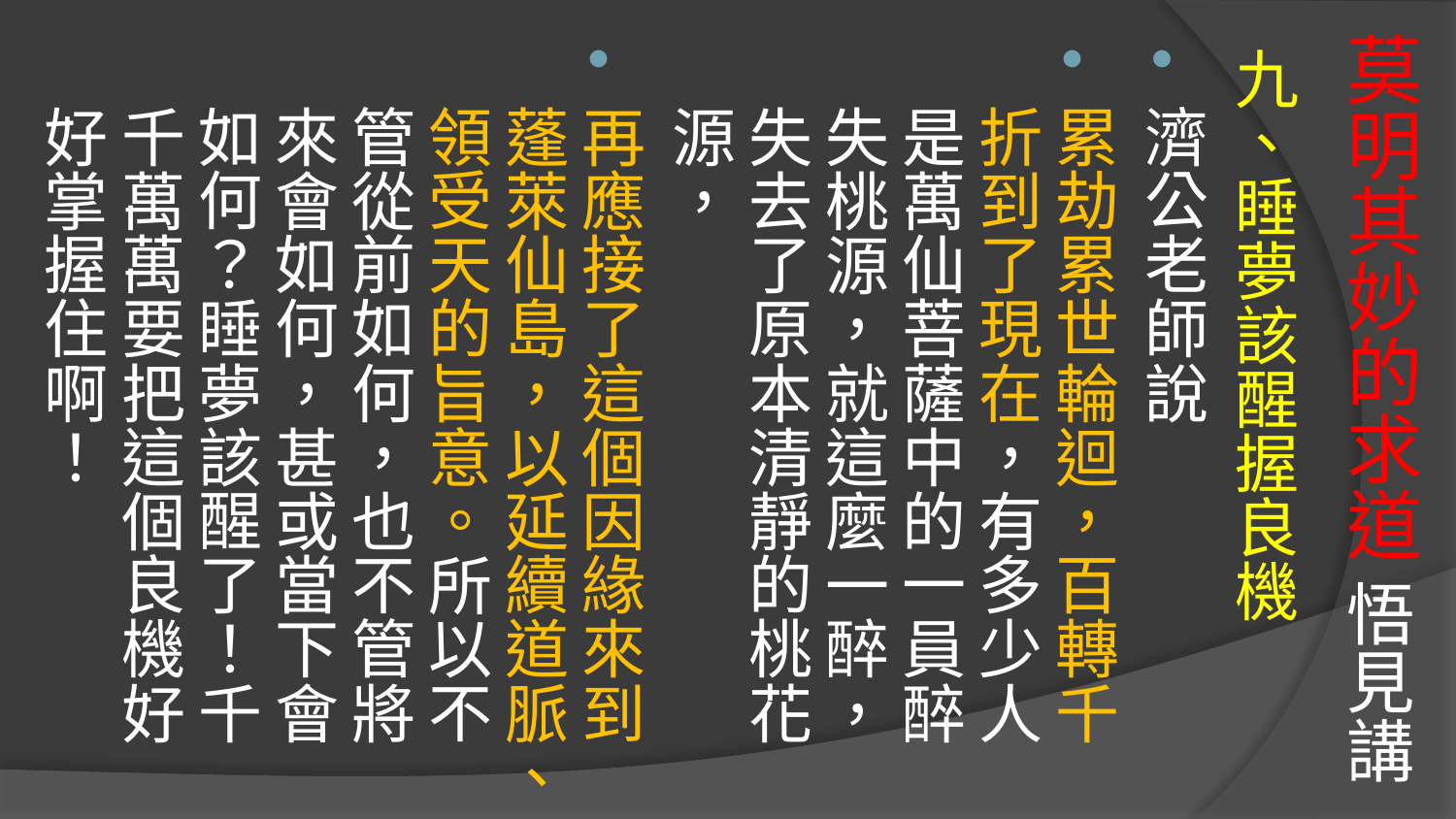

# 莫明其妙的求道 悟見講
九、睡夢該醒握良機
濟公老師說
累劫累世輪迴，百轉千折到了現在，有多少人是萬仙菩薩中的一員醉失桃源，就這麼一醉，失去了原本清靜的桃花源，
再應接了這個因緣來到蓬萊仙島，以延續道脈、領受天的旨意。所以不管從前如何，也不管將來會如何，甚或當下會如何？睡夢該醒了！千千萬萬要把這個良機好好掌握住啊！